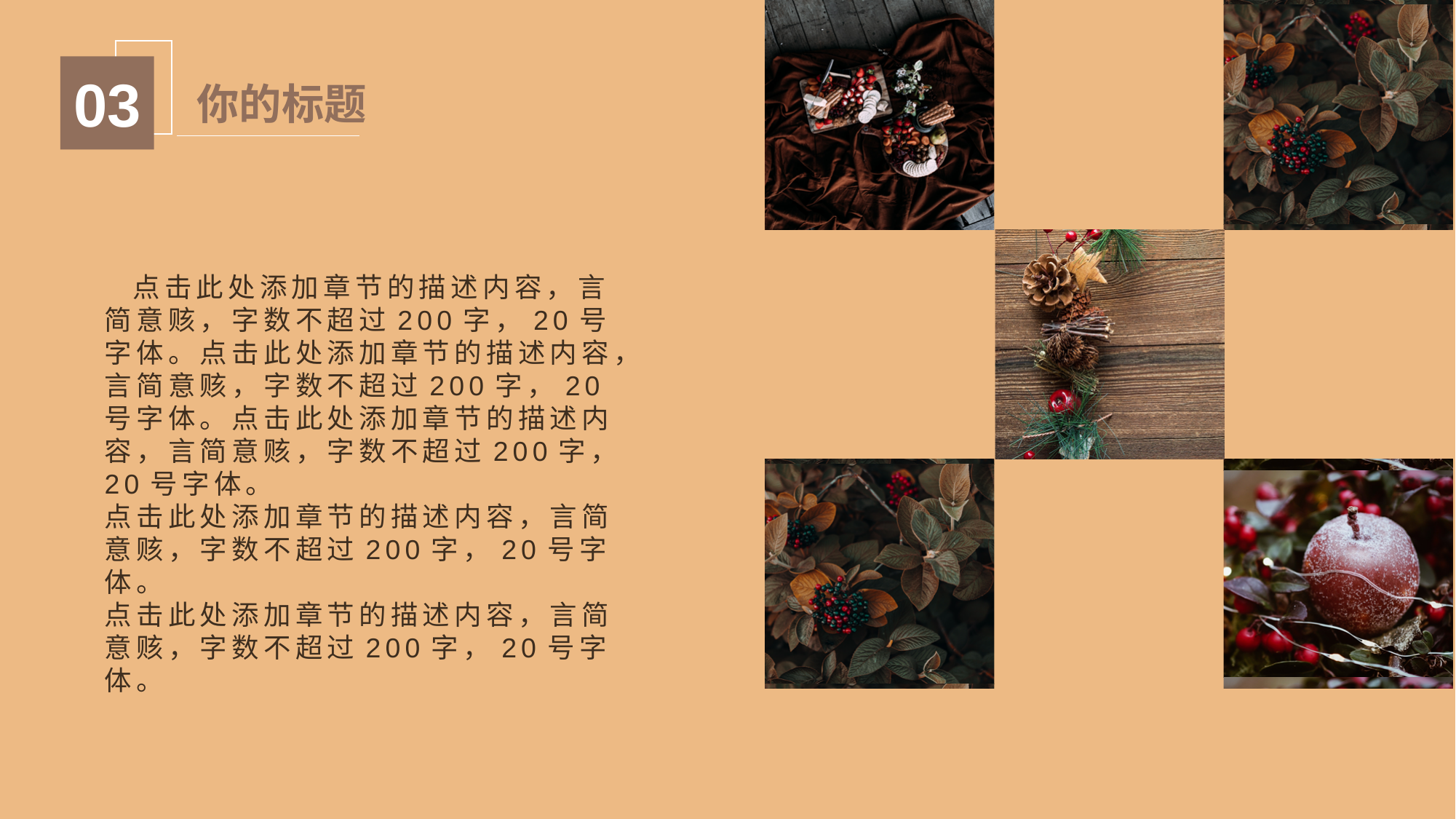

03
你的标题

  点击此处添加章节的描述内容，言简意赅，字数不超过200字，20号字体。点击此处添加章节的描述内容，言简意赅，字数不超过200字，20号字体。点击此处添加章节的描述内容，言简意赅，字数不超过200字，20号字体。
点击此处添加章节的描述内容，言简意赅，字数不超过200字，20号字体。
点击此处添加章节的描述内容，言简意赅，字数不超过200字，20号字体。